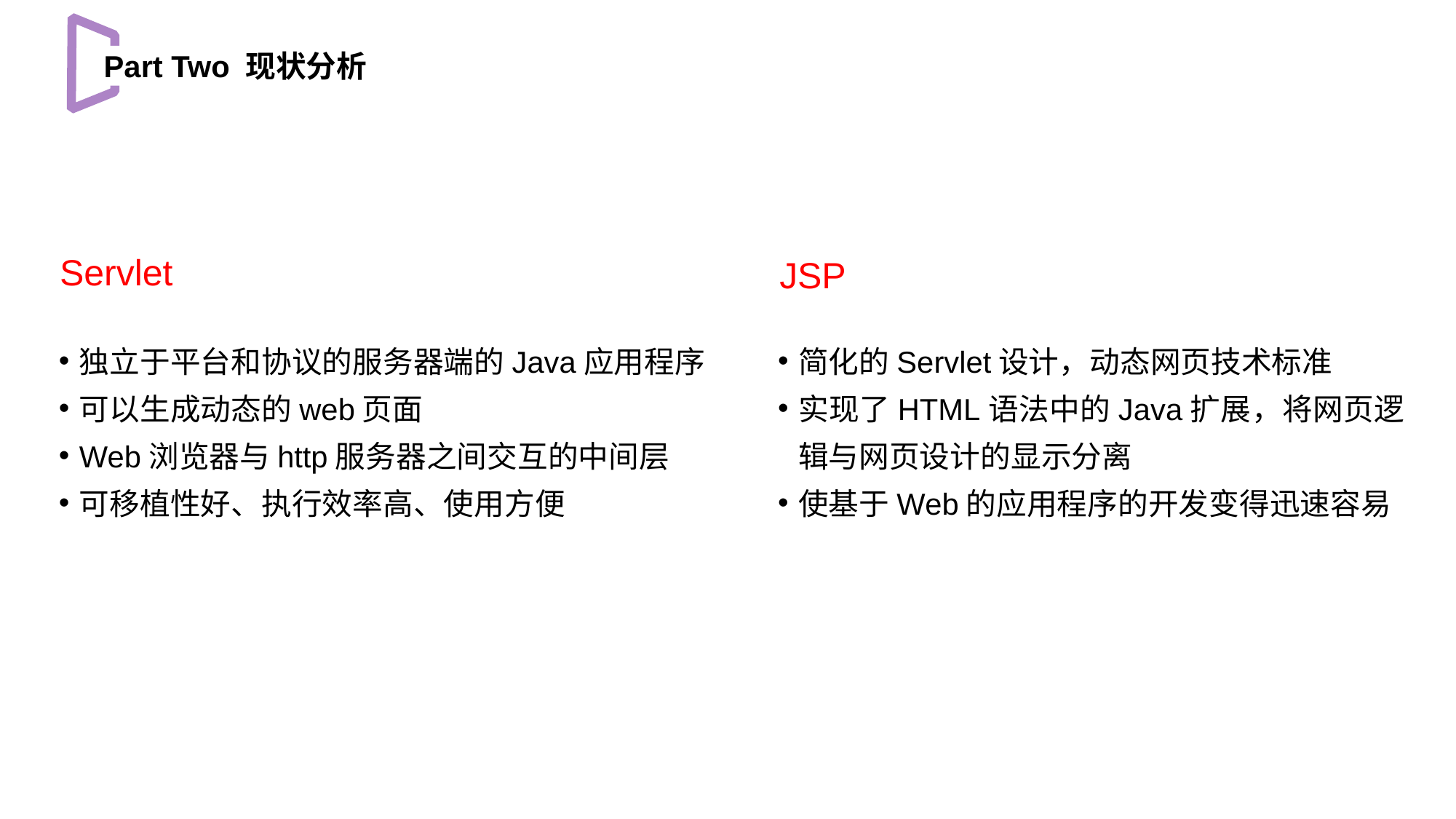

Part Two 现状分析
Servlet
JSP
独立于平台和协议的服务器端的Java应用程序
可以生成动态的web页面
Web浏览器与http服务器之间交互的中间层
可移植性好、执行效率高、使用方便
简化的Servlet设计，动态网页技术标准
实现了HTML语法中的Java扩展，将网页逻辑与网页设计的显示分离
使基于Web的应用程序的开发变得迅速容易